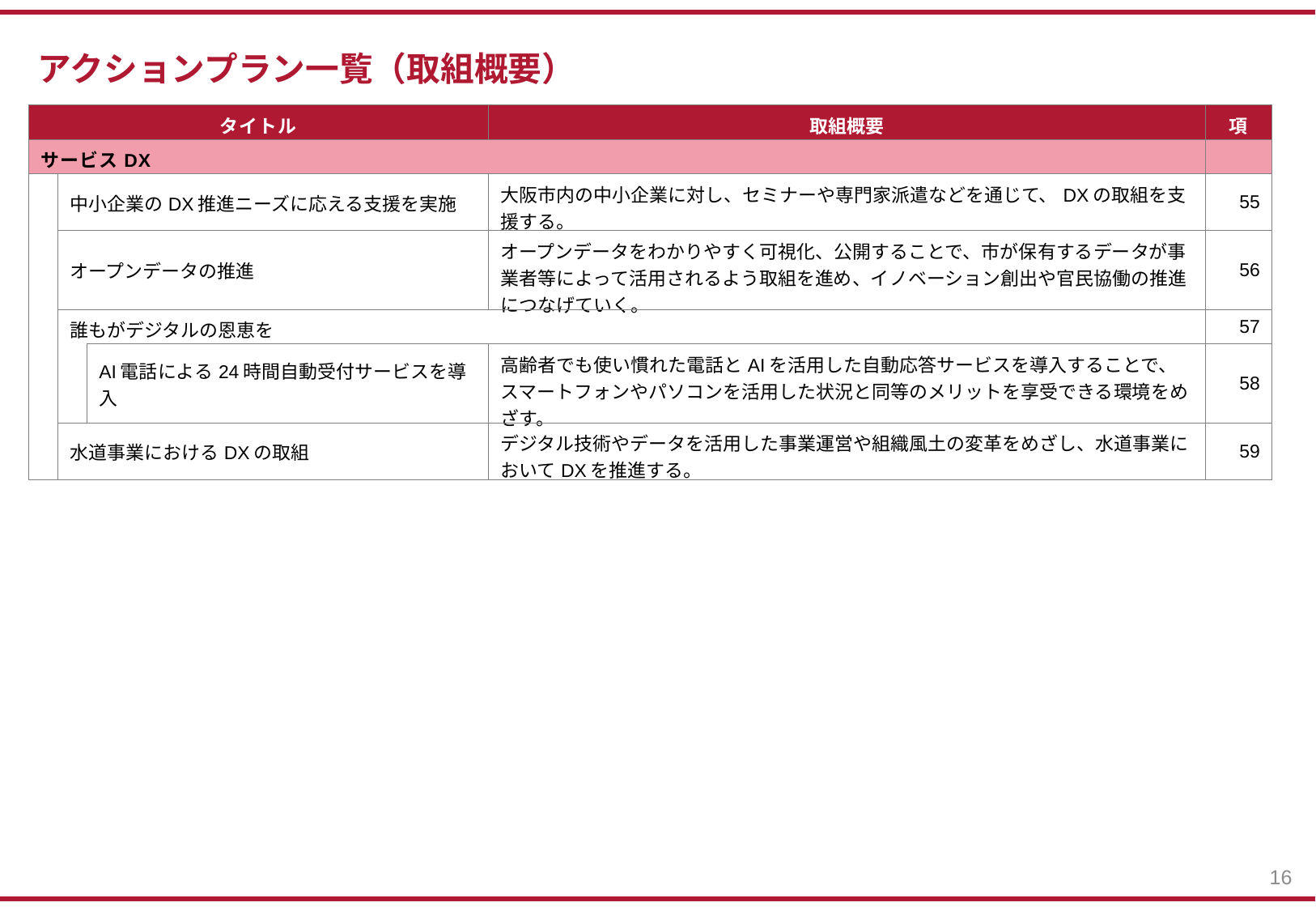

アクションプラン一覧（取組概要）
| タイトル |  |  | 取組概要 | 項 |
| --- | --- | --- | --- | --- |
| サービスDX |  |  |  |  |
|  | 中小企業のDX推進ニーズに応える支援を実施 |  | 大阪市内の中小企業に対し、セミナーや専門家派遣などを通じて、DXの取組を支援する。 | 55 |
|  | オープンデータの推進 |  | オープンデータをわかりやすく可視化、公開することで、市が保有するデータが事業者等によって活用されるよう取組を進め、イノベーション創出や官民協働の推進につなげていく。 | 56 |
|  | 誰もがデジタルの恩恵を |  |  | 57 |
|  |  | AI電話による24時間自動受付サービスを導入 | 高齢者でも使い慣れた電話とAIを活用した自動応答サービスを導入することで、スマートフォンやパソコンを活用した状況と同等のメリットを享受できる環境をめざす。 | 58 |
|  | 水道事業におけるDXの取組 |  | デジタル技術やデータを活用した事業運営や組織風土の変革をめざし、水道事業においてDXを推進する。 | 59 |
16